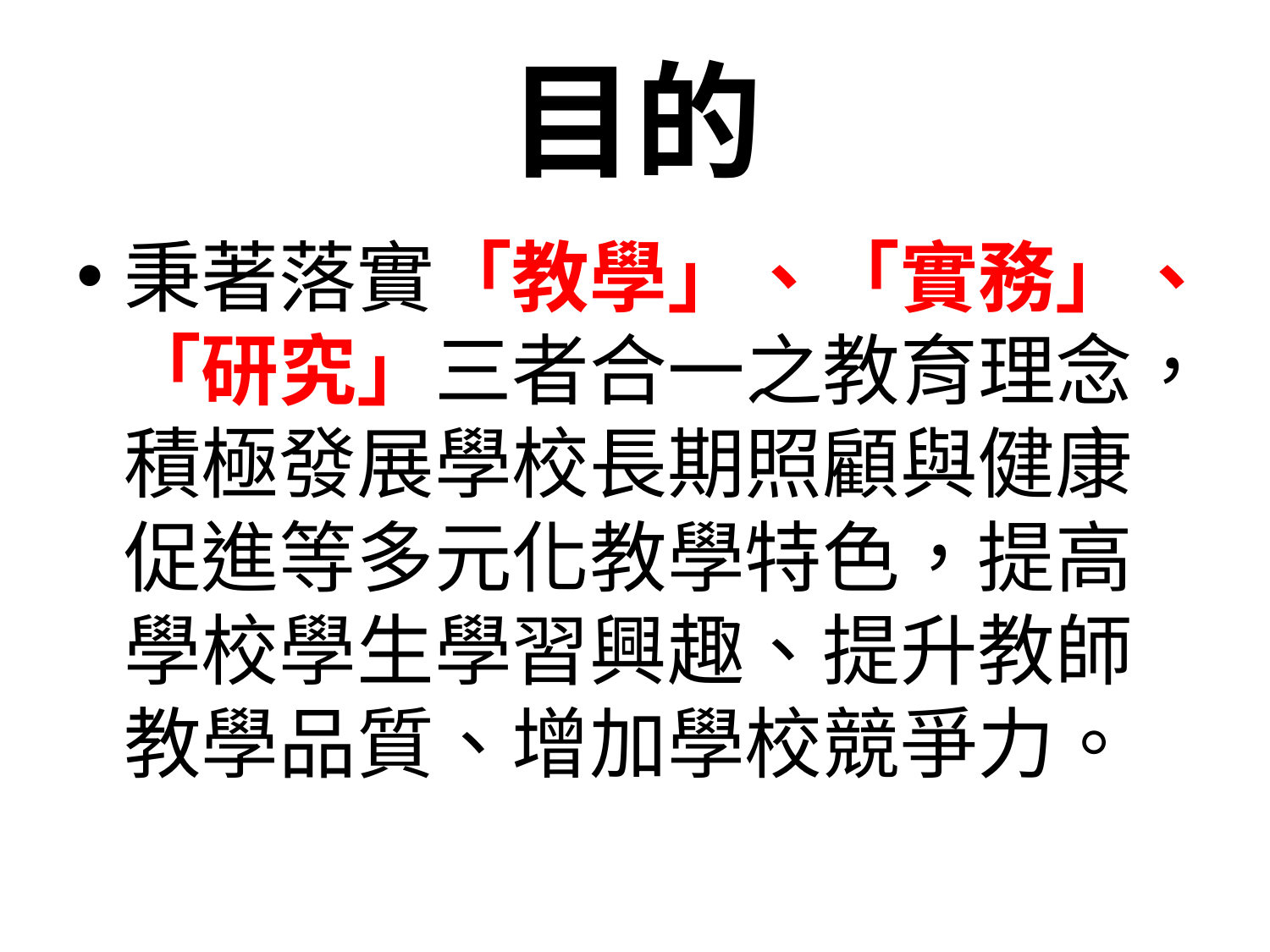

# 目的
秉著落實「教學」、「實務」、「研究」三者合一之教育理念，積極發展學校長期照顧與健康促進等多元化教學特色，提高學校學生學習興趣、提升教師教學品質、增加學校競爭力。